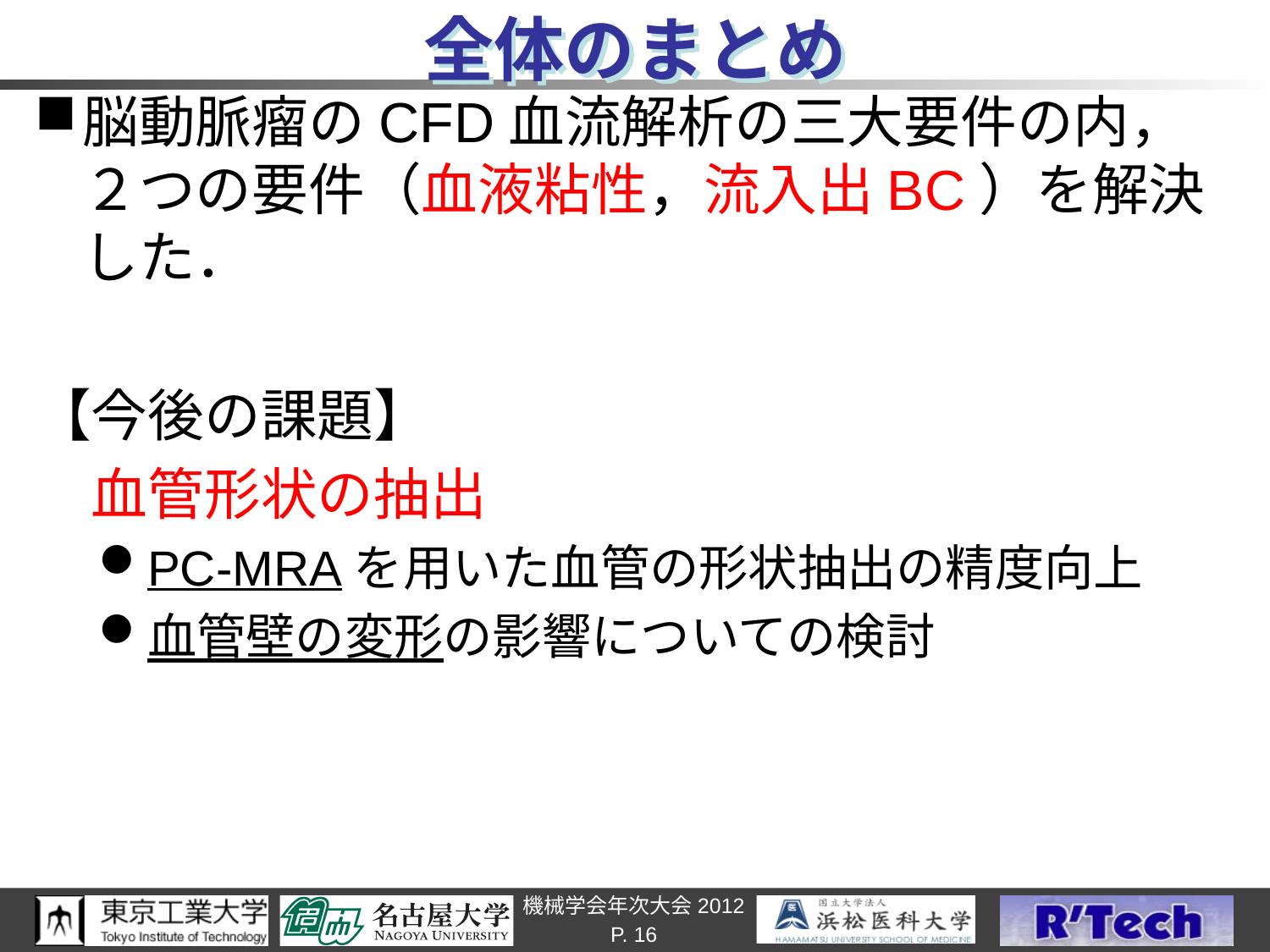

# 全体のまとめ
脳動脈瘤のCFD血流解析の三大要件の内，２つの要件（血液粘性，流入出BC）を解決した．

【今後の課題】
　血管形状の抽出
PC-MRAを用いた血管の形状抽出の精度向上
血管壁の変形の影響についての検討
P. 16